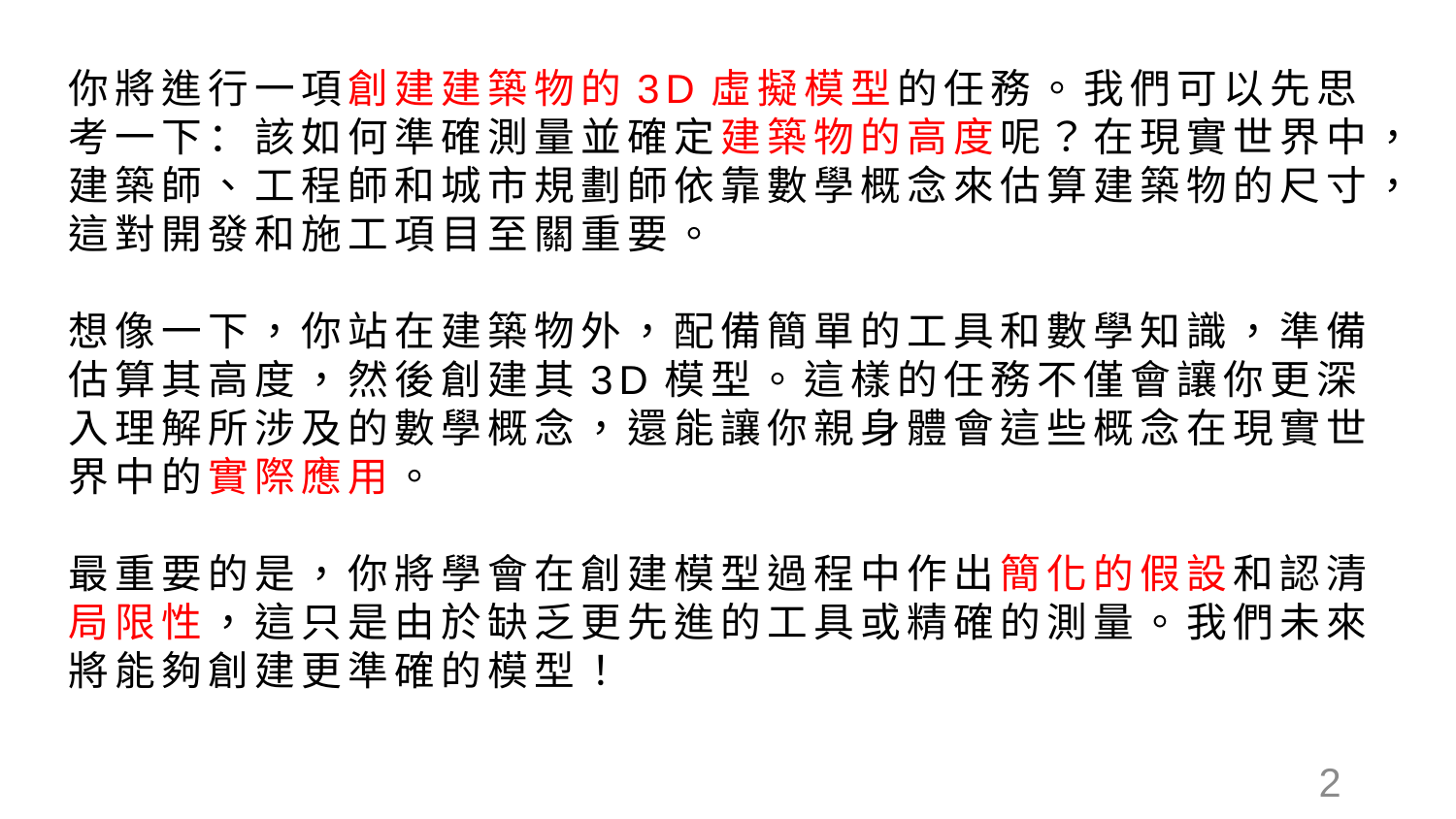

你將進行一項創建建築物的3D虛擬模型的任務。我們可以先思考一下：該如何準確測量並確定建築物的高度呢？在現實世界中，建築師、工程師和城市規劃師依靠數學概念來估算建築物的尺寸，這對開發和施工項目至關重要。

想像一下，你站在建築物外，配備簡單的工具和數學知識，準備估算其高度，然後創建其3D模型。這樣的任務不僅會讓你更深入理解所涉及的數學概念，還能讓你親身體會這些概念在現實世界中的實際應用。

最重要的是，你將學會在創建模型過程中作出簡化的假設和認清局限性，這只是由於缺乏更先進的工具或精確的測量。我們未來將能夠創建更準確的模型！
2